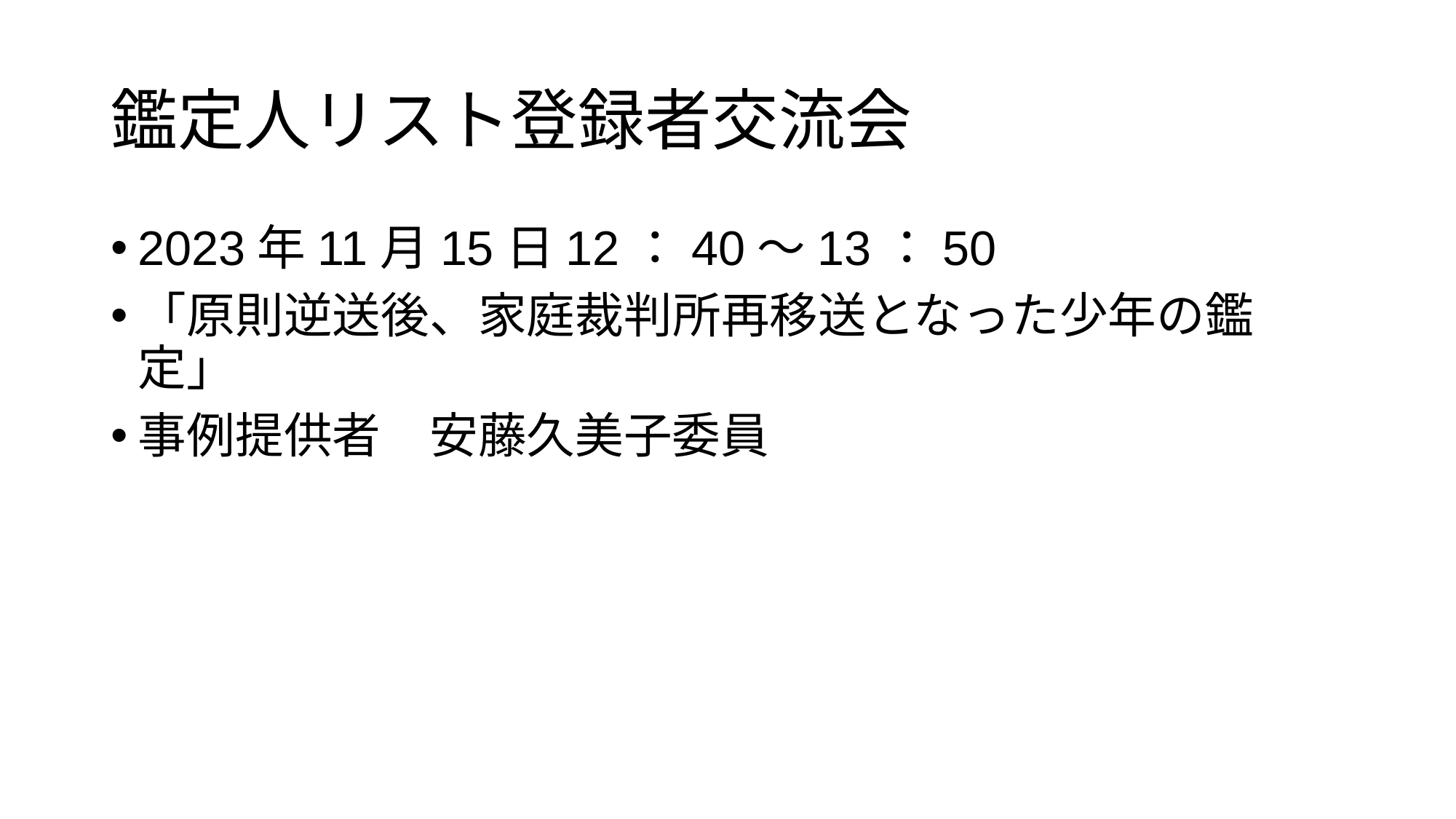

# 鑑定人リスト登録者交流会
2023年11月15日12：40～13：50
「原則逆送後、家庭裁判所再移送となった少年の鑑定」
事例提供者　安藤久美子委員